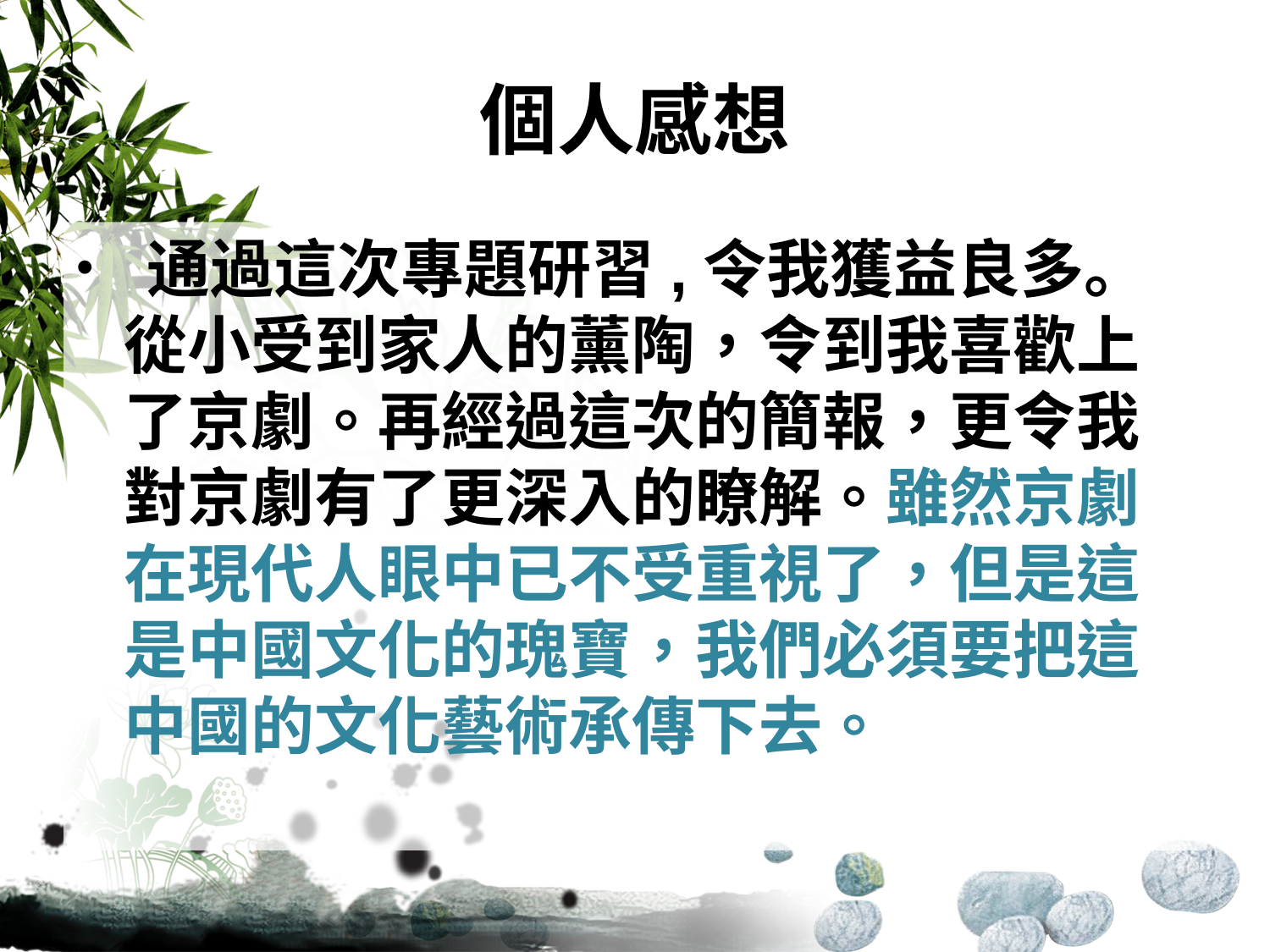

# 個人感想
 通過這次專題研習,令我獲益良多。從小受到家人的薰陶，令到我喜歡上了京劇。再經過這次的簡報，更令我對京劇有了更深入的瞭解。雖然京劇在現代人眼中已不受重視了，但是這是中國文化的瑰寶，我們必須要把這中國的文化藝術承傳下去。